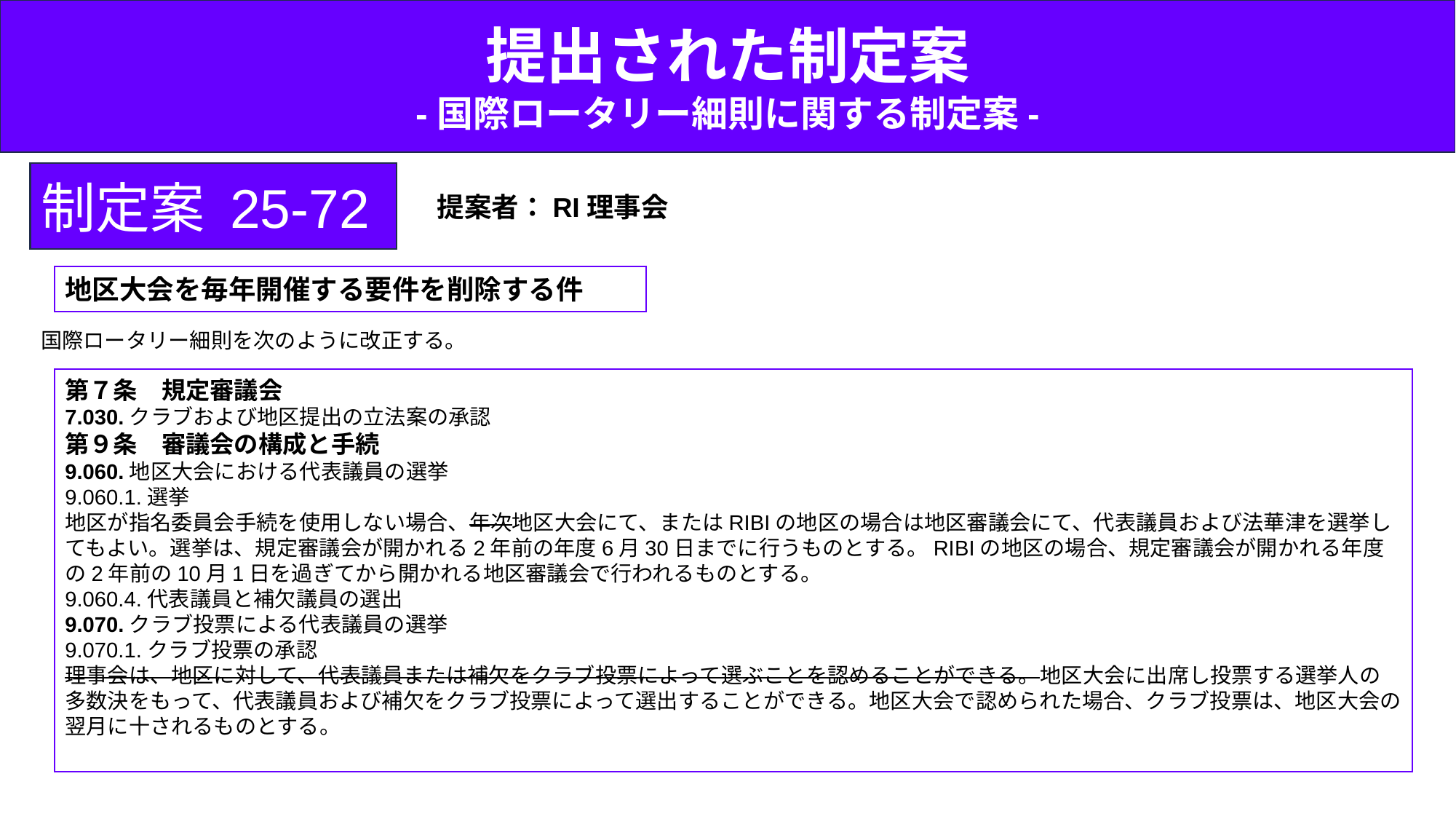

提出された制定案
-国際ロータリー細則に関する制定案-
制定案 25-72
提案者：RI理事会
地区大会を毎年開催する要件を削除する件
国際ロータリー細則を次のように改正する。
第７条　規定審議会
7.030.クラブおよび地区提出の立法案の承認
第９条　審議会の構成と手続
9.060.地区大会における代表議員の選挙
9.060.1.選挙
地区が指名委員会手続を使用しない場合、年次地区大会にて、またはRIBIの地区の場合は地区審議会にて、代表議員および法華津を選挙してもよい。選挙は、規定審議会が開かれる2年前の年度6月30日までに行うものとする。RIBIの地区の場合、規定審議会が開かれる年度の2年前の10月1日を過ぎてから開かれる地区審議会で行われるものとする。
9.060.4.代表議員と補欠議員の選出
9.070.クラブ投票による代表議員の選挙
9.070.1.クラブ投票の承認
理事会は、地区に対して、代表議員または補欠をクラブ投票によって選ぶことを認めることができる。地区大会に出席し投票する選挙人の多数決をもって、代表議員および補欠をクラブ投票によって選出することができる。地区大会で認められた場合、クラブ投票は、地区大会の翌月に十されるものとする。